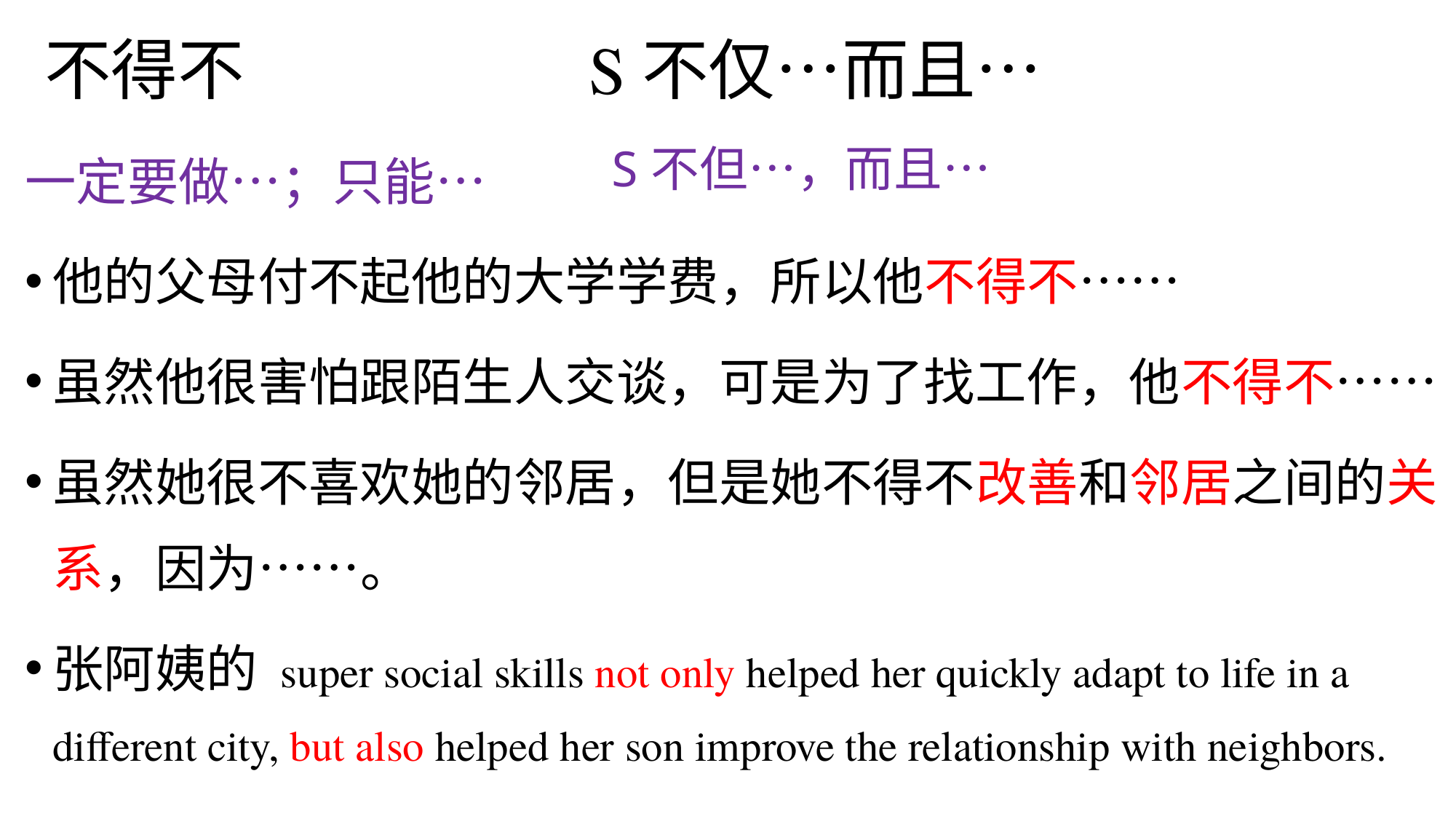

# 不得不                      S不仅…而且…
一定要做…；只能…
他的父母付不起他的大学学费，所以他不得不……
虽然他很害怕跟陌生人交谈，可是为了找工作，他不得不……
虽然她很不喜欢她的邻居，但是她不得不改善和邻居之间的关系，因为……。
张阿姨的 super social skills not only helped her quickly adapt to life in a different city, but also helped her son improve the relationship with neighbors.
S不但…，而且…